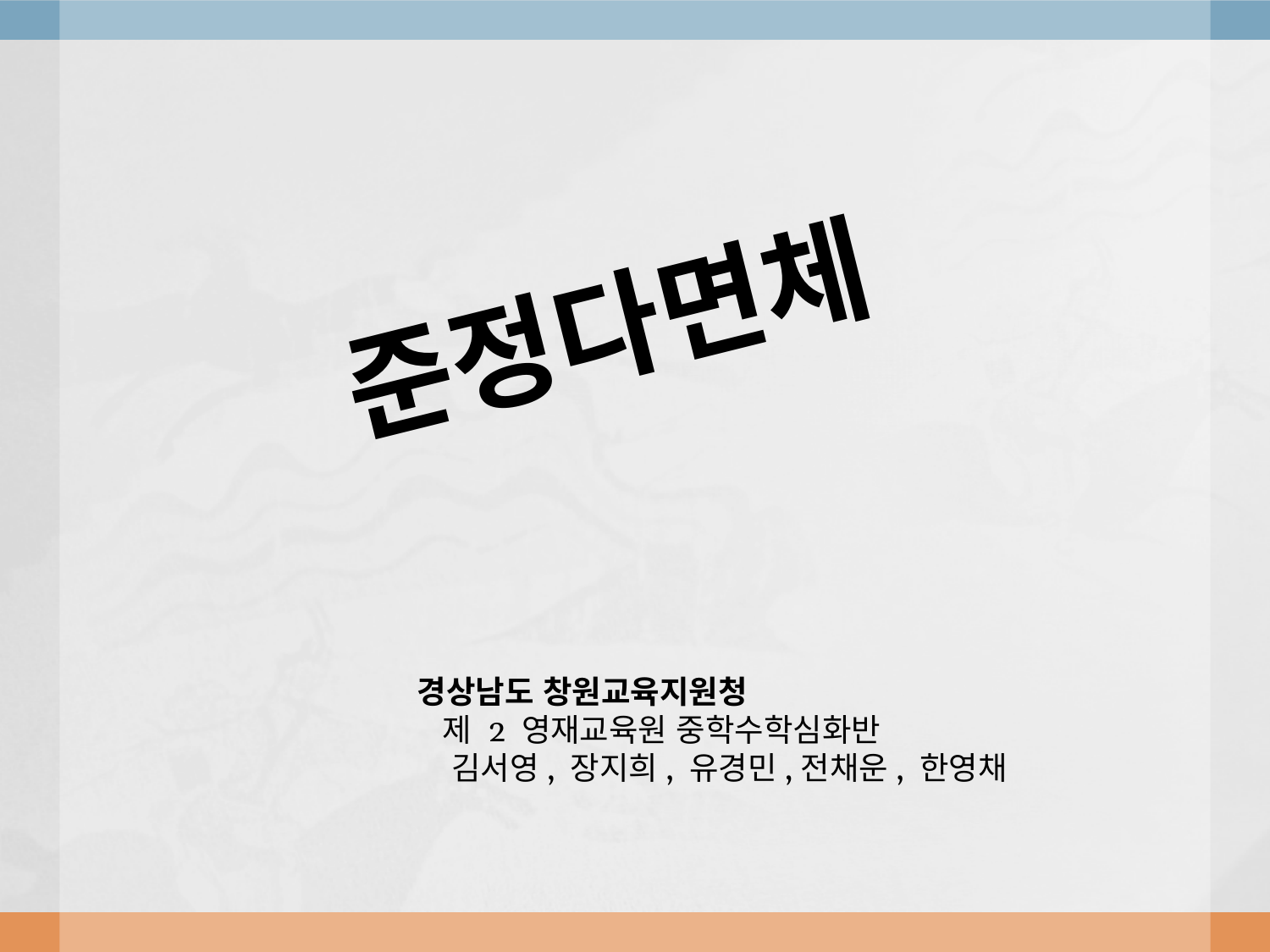

준정다면체

경상남도 창원교육지원청
  제 2 영재교육원 중학수학심화반
   김서영, 장지희, 유경민,전채운, 한영채